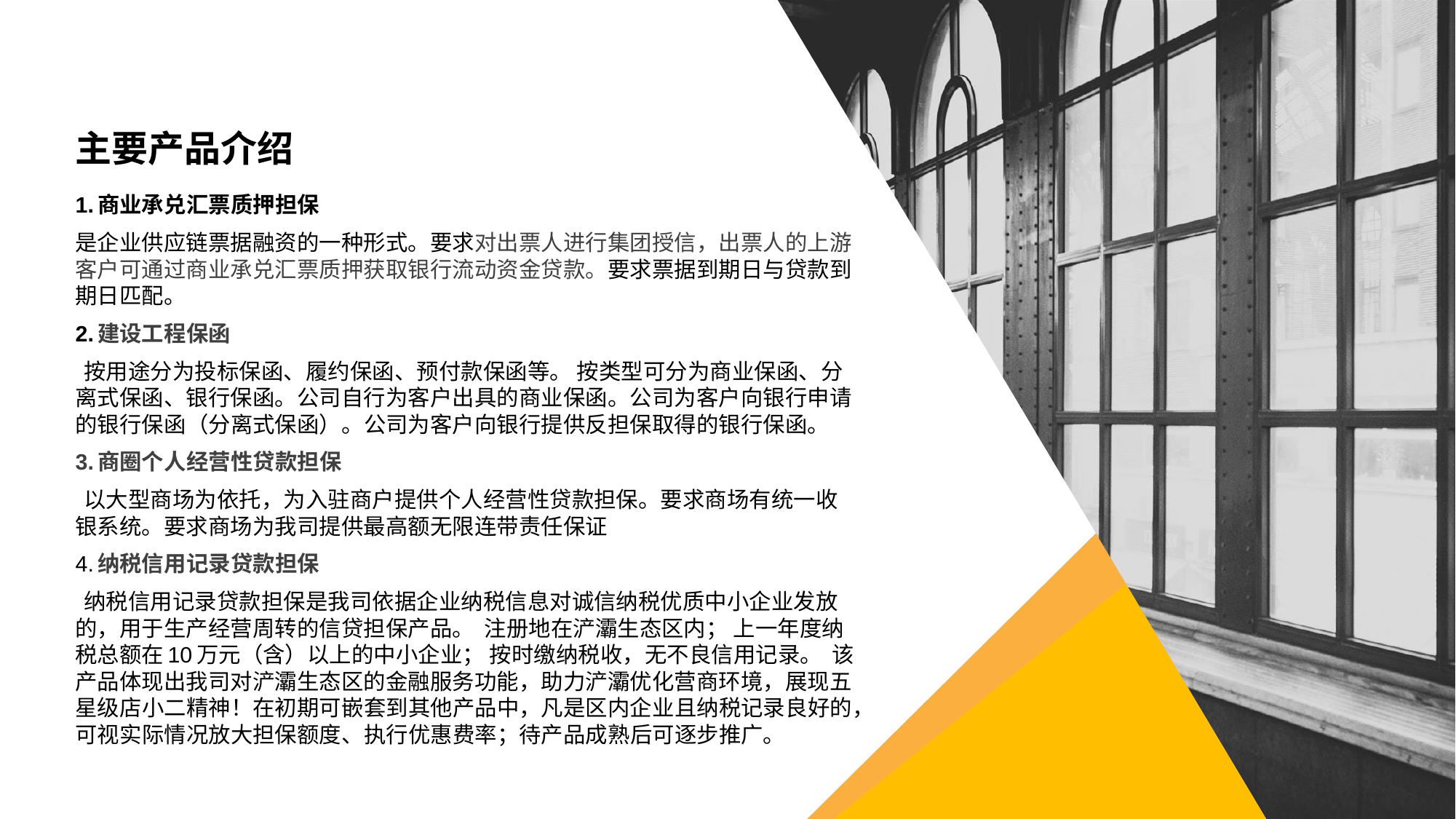

# 主要产品介绍
1.商业承兑汇票质押担保
是企业供应链票据融资的一种形式。要求对出票人进行集团授信，出票人的上游客户可通过商业承兑汇票质押获取银行流动资金贷款。要求票据到期日与贷款到期日匹配。
2.建设工程保函
 按用途分为投标保函、履约保函、预付款保函等。 按类型可分为商业保函、分离式保函、银行保函。公司自行为客户出具的商业保函。公司为客户向银行申请的银行保函（分离式保函）。公司为客户向银行提供反担保取得的银行保函。
3.商圈个人经营性贷款担保
 以大型商场为依托，为入驻商户提供个人经营性贷款担保。要求商场有统一收银系统。要求商场为我司提供最高额无限连带责任保证
4.纳税信用记录贷款担保
 纳税信用记录贷款担保是我司依据企业纳税信息对诚信纳税优质中小企业发放的，用于生产经营周转的信贷担保产品。  注册地在浐灞生态区内； 上一年度纳税总额在10万元（含）以上的中小企业； 按时缴纳税收，无不良信用记录。  该产品体现出我司对浐灞生态区的金融服务功能，助力浐灞优化营商环境，展现五星级店小二精神！在初期可嵌套到其他产品中，凡是区内企业且纳税记录良好的，可视实际情况放大担保额度、执行优惠费率；待产品成熟后可逐步推广。